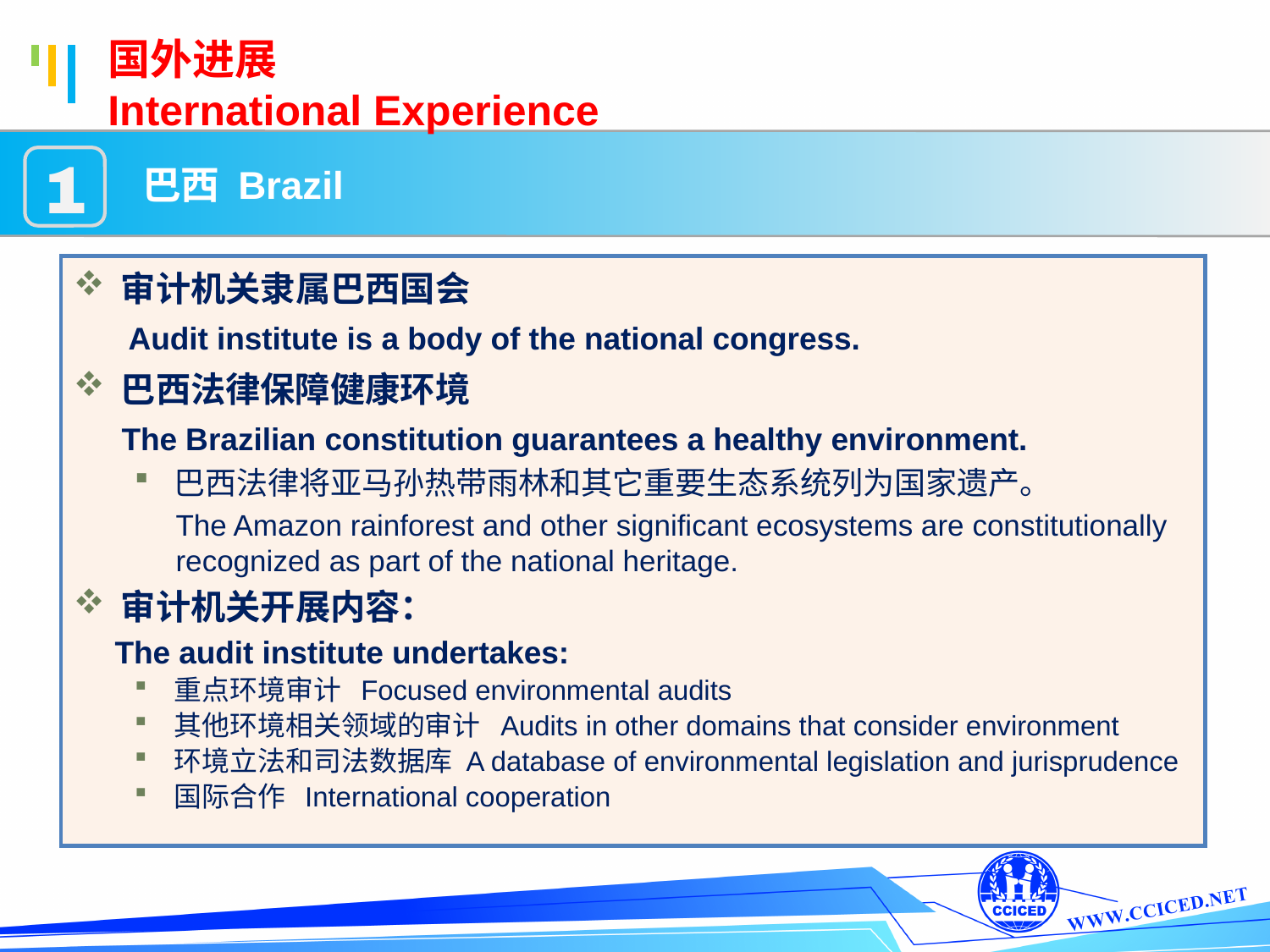

国外进展
International Experience
  巴西 Brazil
1
审计机关隶属巴西国会
Audit institute is a body of the national congress.
巴西法律保障健康环境
The Brazilian constitution guarantees a healthy environment.
巴西法律将亚马孙热带雨林和其它重要生态系统列为国家遗产。
The Amazon rainforest and other significant ecosystems are constitutionally recognized as part of the national heritage.
审计机关开展内容：
     The audit institute undertakes:
重点环境审计  Focused environmental audits
其他环境相关领域的审计  Audits in other domains that consider environment
环境立法和司法数据库 A database of environmental legislation and jurisprudence
国际合作  International cooperation